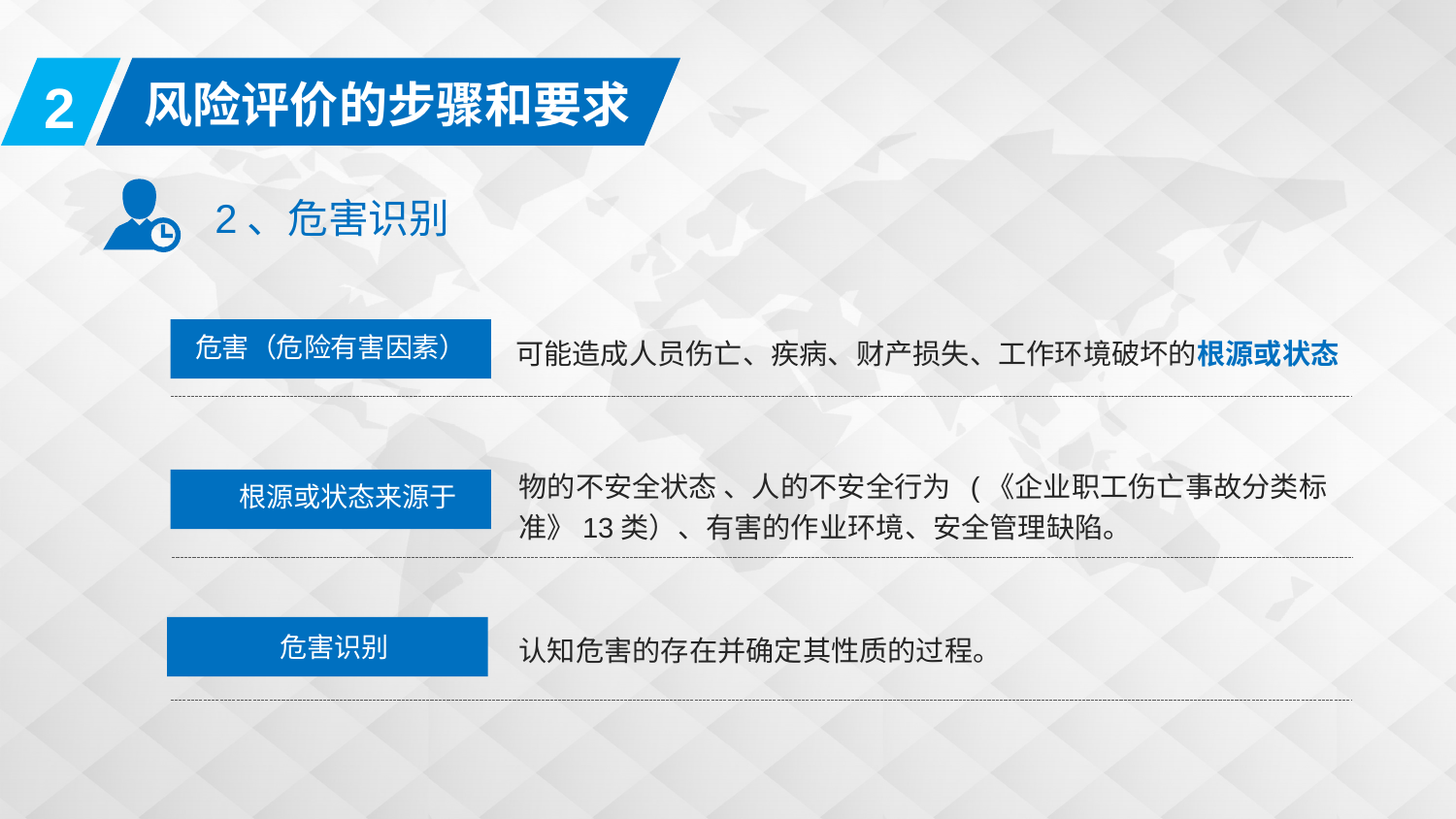

2
风险评价的步骤和要求
2、危害识别

可能造成人员伤亡、疾病、财产损失、工作环境破坏的根源或状态
危害（危险有害因素）
物的不安全状态 、人的不安全行为  (《企业职工伤亡事故分类标准》13类）、有害的作业环境、安全管理缺陷。

根源或状态来源于

认知危害的存在并确定其性质的过程。
危害识别